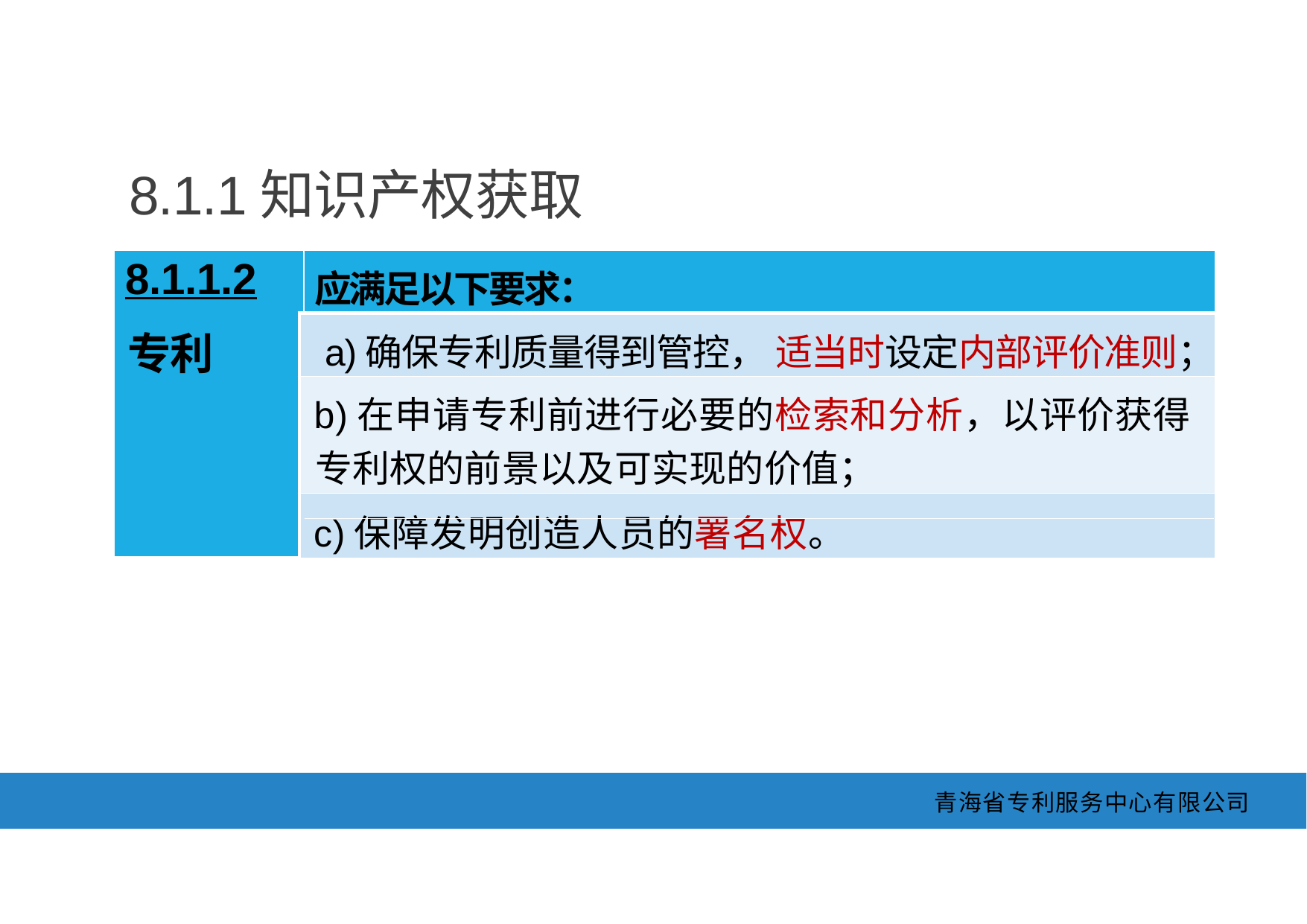

8.1.1知识产权获取
| 8.1.1.2 |  | 应满足以下要求： |
| --- | --- | --- |
| 专利 | a)确保专利质量得到管控， 适当时设定内部评价准则； |  |
|  | b)在申请专利前进行必要的检索和分析，以评价获得 专利权的前景以及可实现的价值； |  |
|  | c)保障发明创造人员的署名权。 |  |

青海省专利服务中心有限公司